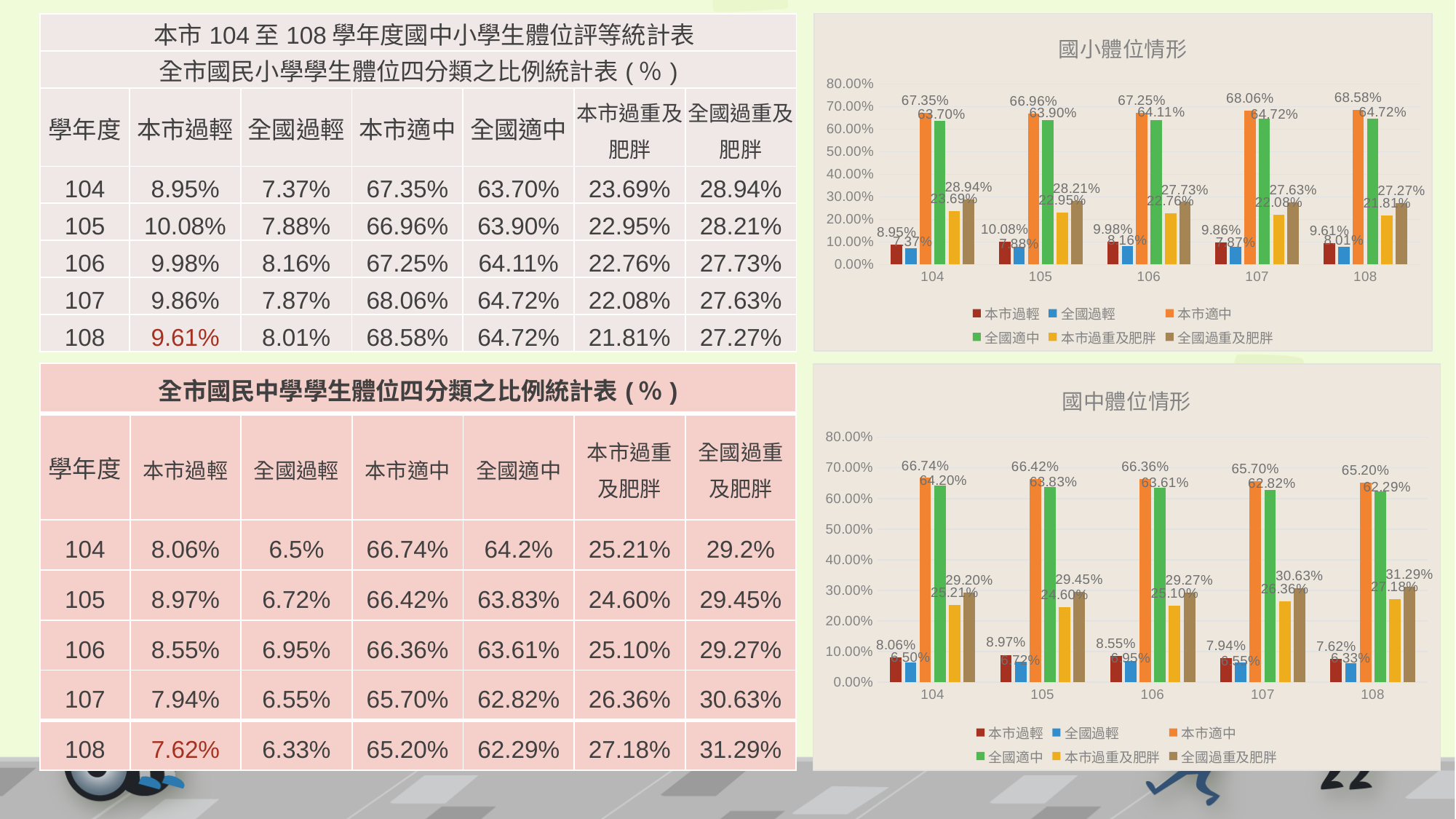

### Chart: 國小體位情形

| Category | 本市過輕 | 全國過輕 | 本市適中 | 全國適中 | 本市過重及肥胖 | 全國過重及肥胖 |
|---|---|---|---|---|---|---|
| 104 | 0.0895 | 0.0737 | 0.6735 | 0.637 | 0.2369 | 0.2894 |
| 105 | 0.1008 | 0.0788 | 0.6696 | 0.639 | 0.2295 | 0.2821 |
| 106 | 0.0998 | 0.0816 | 0.6725 | 0.6411 | 0.2276 | 0.2773 |
| 107 | 0.0986 | 0.0787 | 0.6806 | 0.6472 | 0.2208 | 0.2763 |
| 108 | 0.0961 | 0.0801 | 0.6858 | 0.6472 | 0.2181 | 0.2727 |
| 本市104至108學年度國中小學生體位評等統計表 |  |  |  |  |  |  |
| --- | --- | --- | --- | --- | --- | --- |
| 全市國民小學學生體位四分類之比例統計表(％) |  |  |  |  |  |  |
| 學年度 | 本市過輕 | 全國過輕 | 本市適中 | 全國適中 | 本市過重及肥胖 | 全國過重及肥胖 |
| 104 | 8.95% | 7.37% | 67.35% | 63.70% | 23.69% | 28.94% |
| 105 | 10.08% | 7.88% | 66.96% | 63.90% | 22.95% | 28.21% |
| 106 | 9.98% | 8.16% | 67.25% | 64.11% | 22.76% | 27.73% |
| 107 | 9.86% | 7.87% | 68.06% | 64.72% | 22.08% | 27.63% |
| 108 | 9.61% | 8.01% | 68.58% | 64.72% | 21.81% | 27.27% |
#

### Chart: 國中體位情形

| Category | 本市過輕 | 全國過輕 | 本市適中 | 全國適中 | 本市過重及肥胖 | 全國過重及肥胖 |
|---|---|---|---|---|---|---|
| 104 | 0.0806 | 0.065 | 0.6674 | 0.642 | 0.2521 | 0.292 |
| 105 | 0.0897 | 0.0672 | 0.6642 | 0.6383 | 0.246 | 0.2945 |
| 106 | 0.0855 | 0.0695 | 0.6636 | 0.6361 | 0.251 | 0.2927 |
| 107 | 0.0794 | 0.0655 | 0.657 | 0.6282 | 0.2636 | 0.3063 |
| 108 | 0.0762 | 0.0633 | 0.652 | 0.6229 | 0.2718 | 0.3129 |
| 全市國民中學學生體位四分類之比例統計表(％) |  |  |  |  |  |  |
| --- | --- | --- | --- | --- | --- | --- |
| 學年度 | 本市過輕 | 全國過輕 | 本市適中 | 全國適中 | 本市過重及肥胖 | 全國過重及肥胖 |
| 104 | 8.06% | 6.5% | 66.74% | 64.2% | 25.21% | 29.2% |
| 105 | 8.97% | 6.72% | 66.42% | 63.83% | 24.60% | 29.45% |
| 106 | 8.55% | 6.95% | 66.36% | 63.61% | 25.10% | 29.27% |
| 107 | 7.94% | 6.55% | 65.70% | 62.82% | 26.36% | 30.63% |
| 108 | 7.62% | 6.33% | 65.20% | 62.29% | 27.18% | 31.29% |